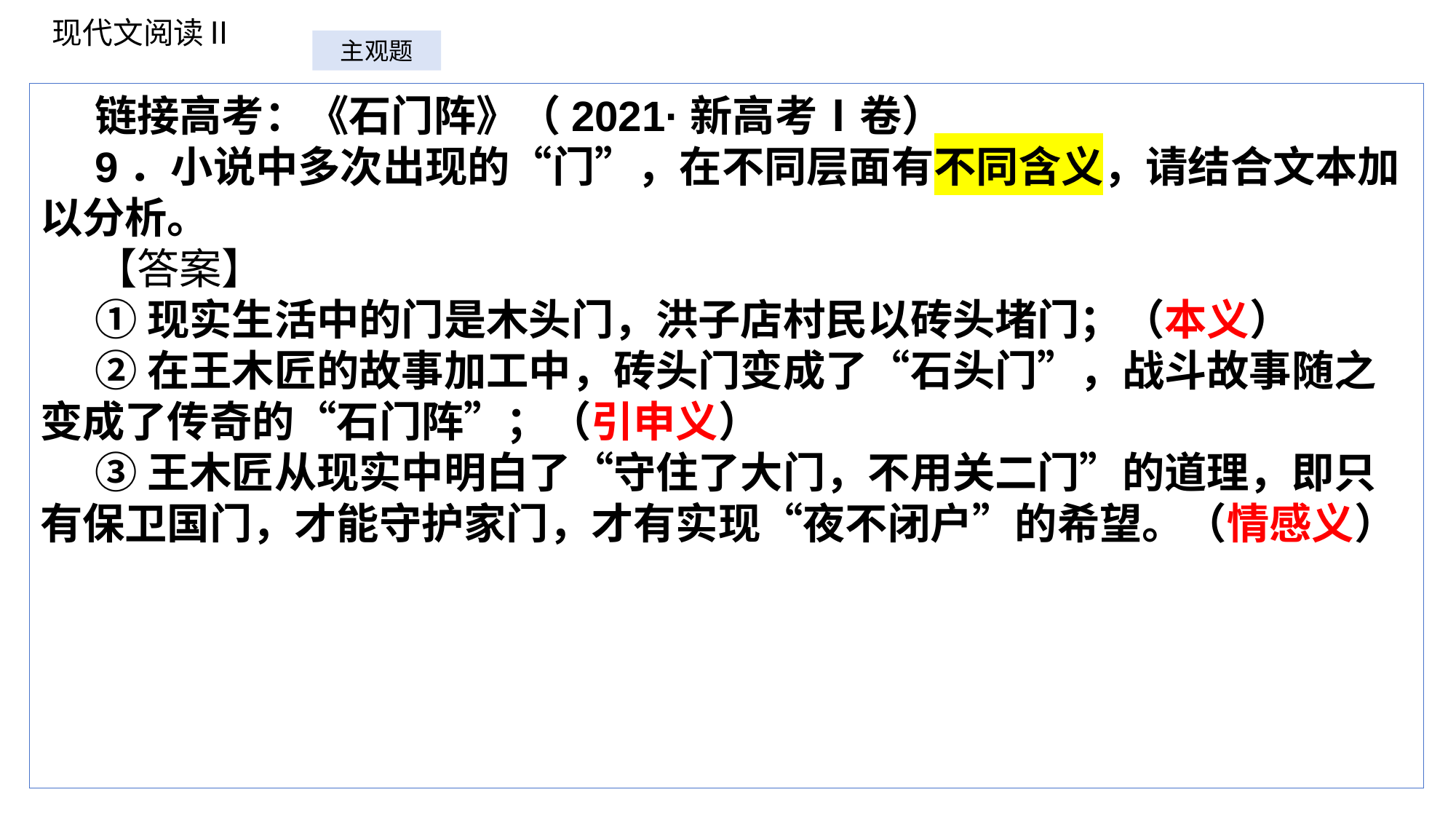

现代文阅读Ⅱ
主观题
链接高考：《石门阵》（2021·新高考Ⅰ卷）
9．小说中多次出现的“门”，在不同层面有不同含义，请结合文本加以分析。
【答案】
①现实生活中的门是木头门，洪子店村民以砖头堵门；（本义）
②在王木匠的故事加工中，砖头门变成了“石头门”，战斗故事随之变成了传奇的“石门阵”；（引申义）
③王木匠从现实中明白了“守住了大门，不用关二门”的道理，即只有保卫国门，才能守护家门，才有实现“夜不闭户”的希望。（情感义）